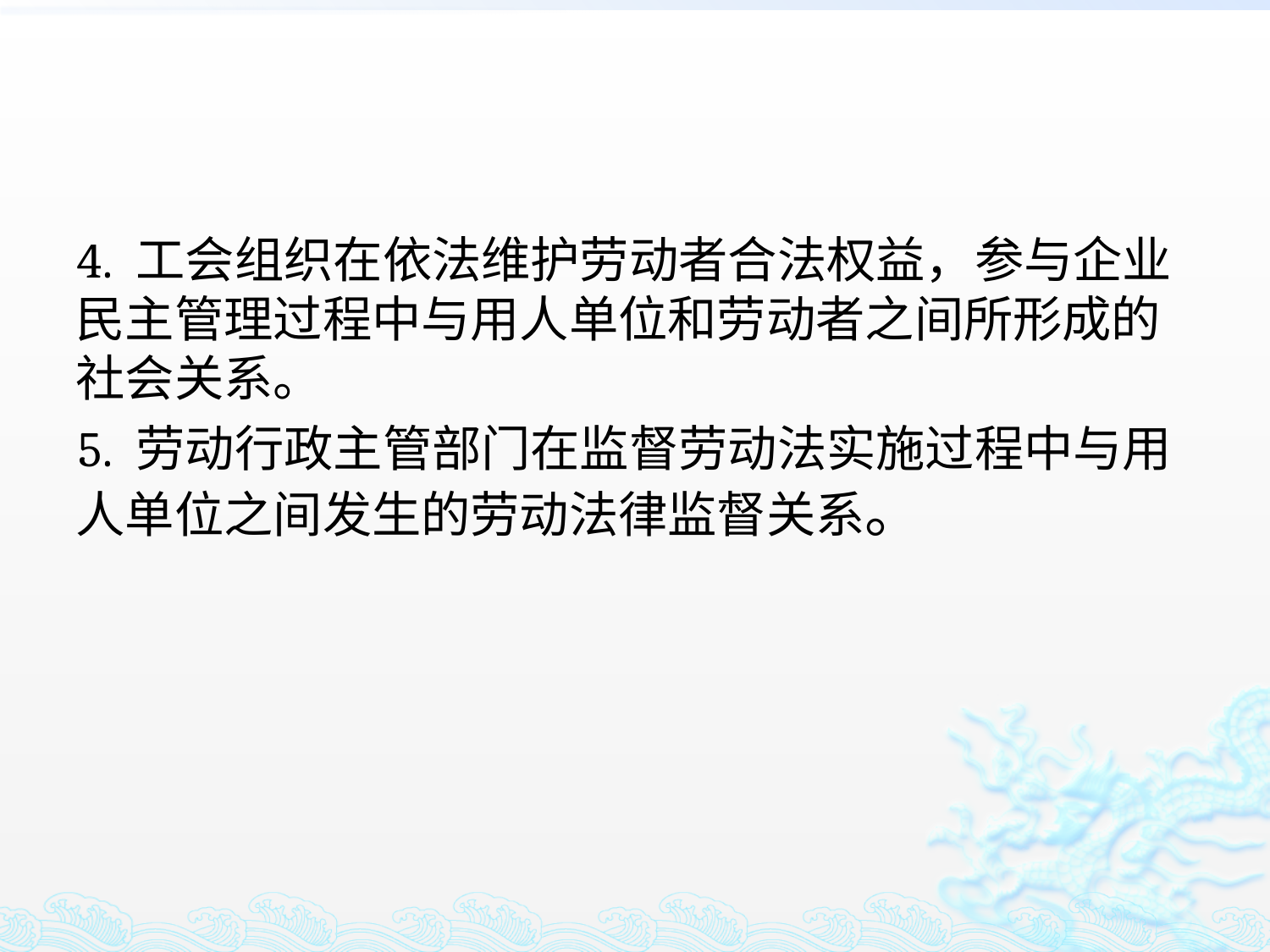

#
4. 工会组织在依法维护劳动者合法权益，参与企业民主管理过程中与用人单位和劳动者之间所形成的社会关系。
5. 劳动行政主管部门在监督劳动法实施过程中与用人单位之间发生的劳动法律监督关系。